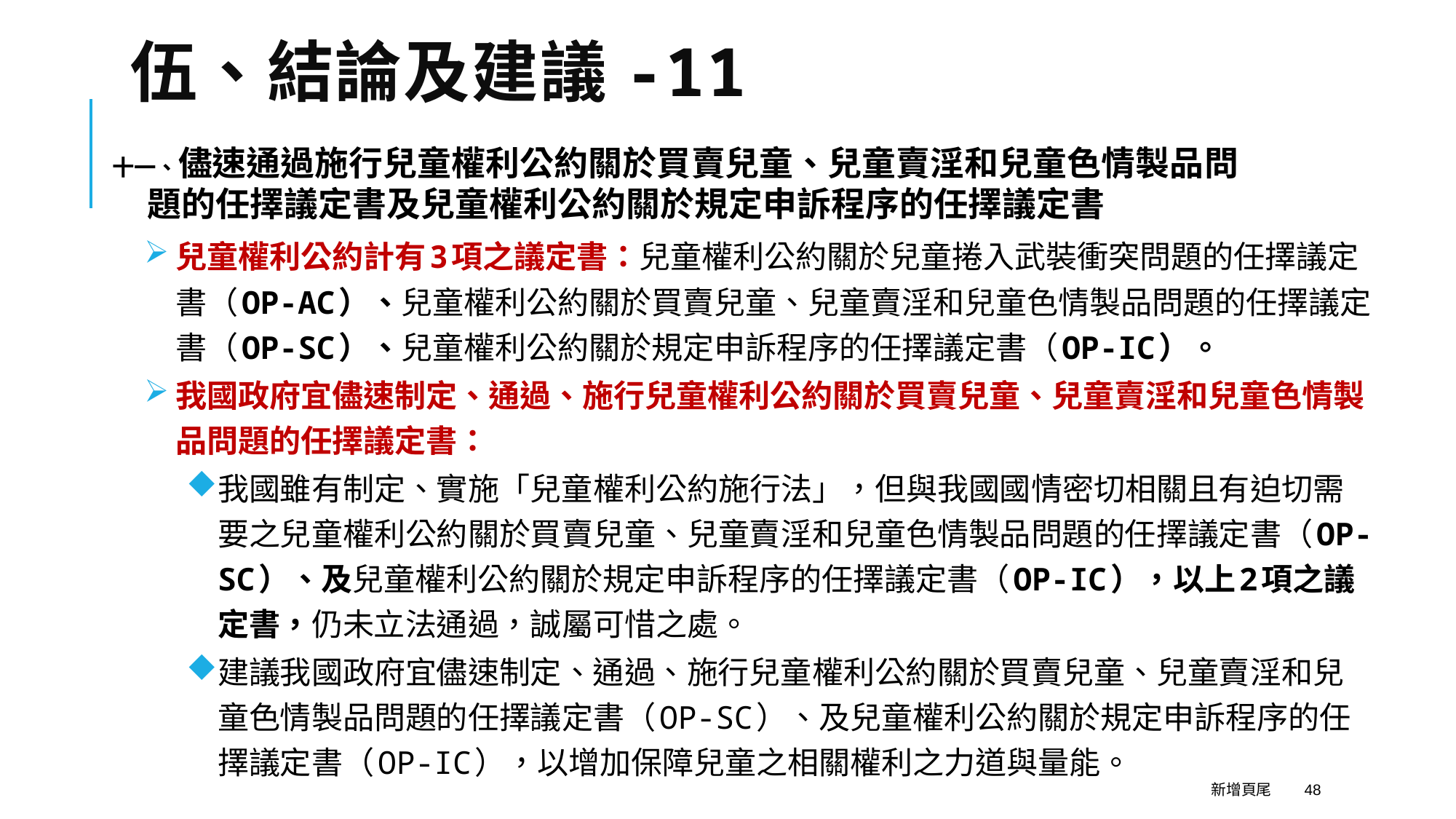

# 伍、結論及建議-11
十一、儘速通過施行兒童權利公約關於買賣兒童、兒童賣淫和兒童色情製品問
    題的任擇議定書及兒童權利公約關於規定申訴程序的任擇議定書
兒童權利公約計有3項之議定書：兒童權利公約關於兒童捲入武裝衝突問題的任擇議定書（OP-AC）、兒童權利公約關於買賣兒童、兒童賣淫和兒童色情製品問題的任擇議定書（OP-SC）、兒童權利公約關於規定申訴程序的任擇議定書（OP-IC）。
我國政府宜儘速制定、通過、施行兒童權利公約關於買賣兒童、兒童賣淫和兒童色情製品問題的任擇議定書：
我國雖有制定、實施「兒童權利公約施行法」，但與我國國情密切相關且有迫切需要之兒童權利公約關於買賣兒童、兒童賣淫和兒童色情製品問題的任擇議定書（OP-SC）、及兒童權利公約關於規定申訴程序的任擇議定書（OP-IC），以上2項之議定書，仍未立法通過，誠屬可惜之處。
建議我國政府宜儘速制定、通過、施行兒童權利公約關於買賣兒童、兒童賣淫和兒童色情製品問題的任擇議定書（OP-SC）、及兒童權利公約關於規定申訴程序的任擇議定書（OP-IC），以增加保障兒童之相關權利之力道與量能。
新增頁尾
48